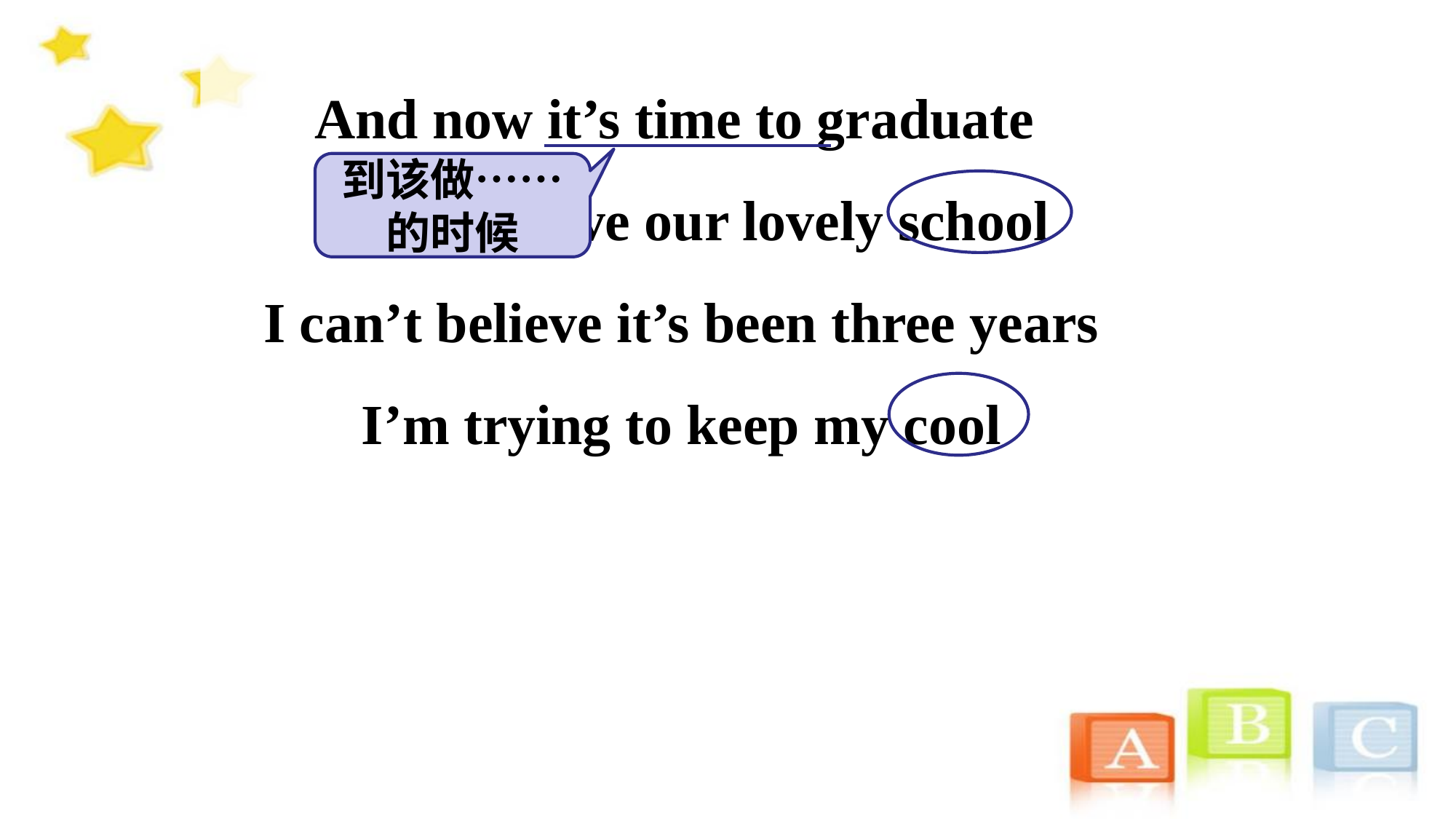

And now it’s time to graduate
We will leave our lovely school
I can’t believe it’s been three years
I’m trying to keep my cool
到该做……的时候